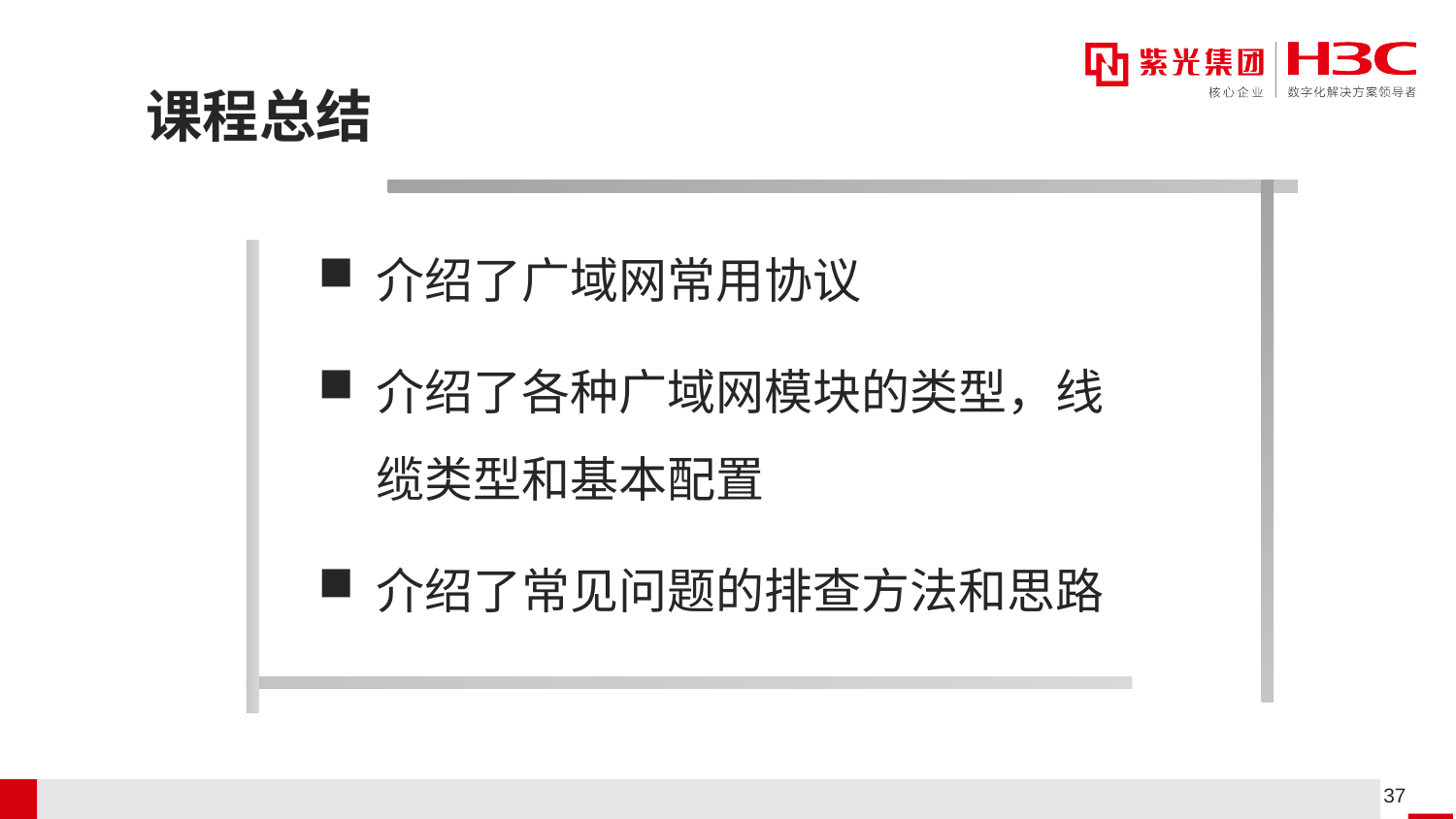

# 课程总结

介绍了广域网常用协议
介绍了各种广域网模块的类型，线缆类型和基本配置
介绍了常见问题的排查方法和思路